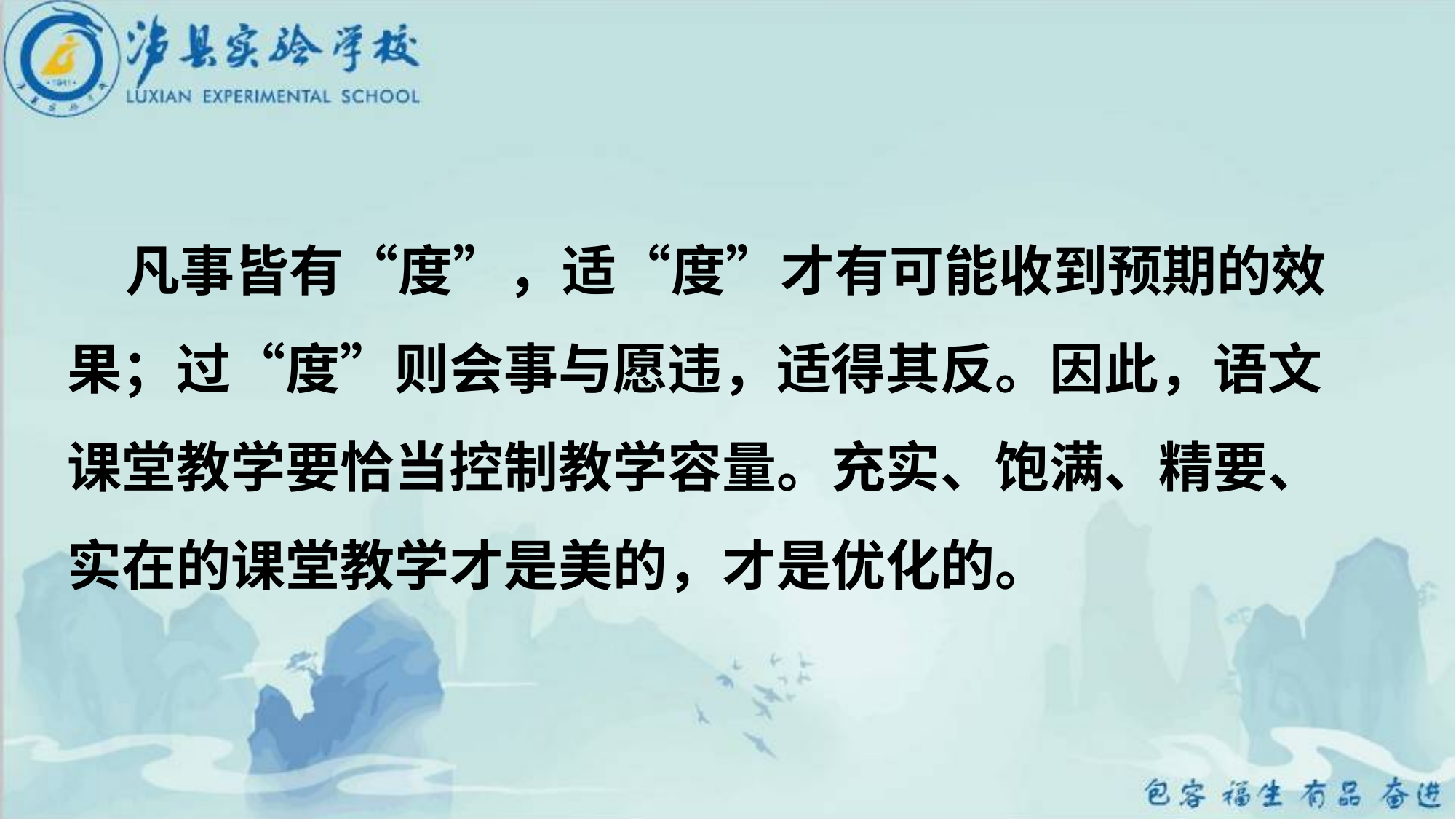

凡事皆有“度”，适“度”才有可能收到预期的效果；过“度”则会事与愿违，适得其反。因此，语文课堂教学要恰当控制教学容量。充实、饱满、精要、实在的课堂教学才是美的，才是优化的。